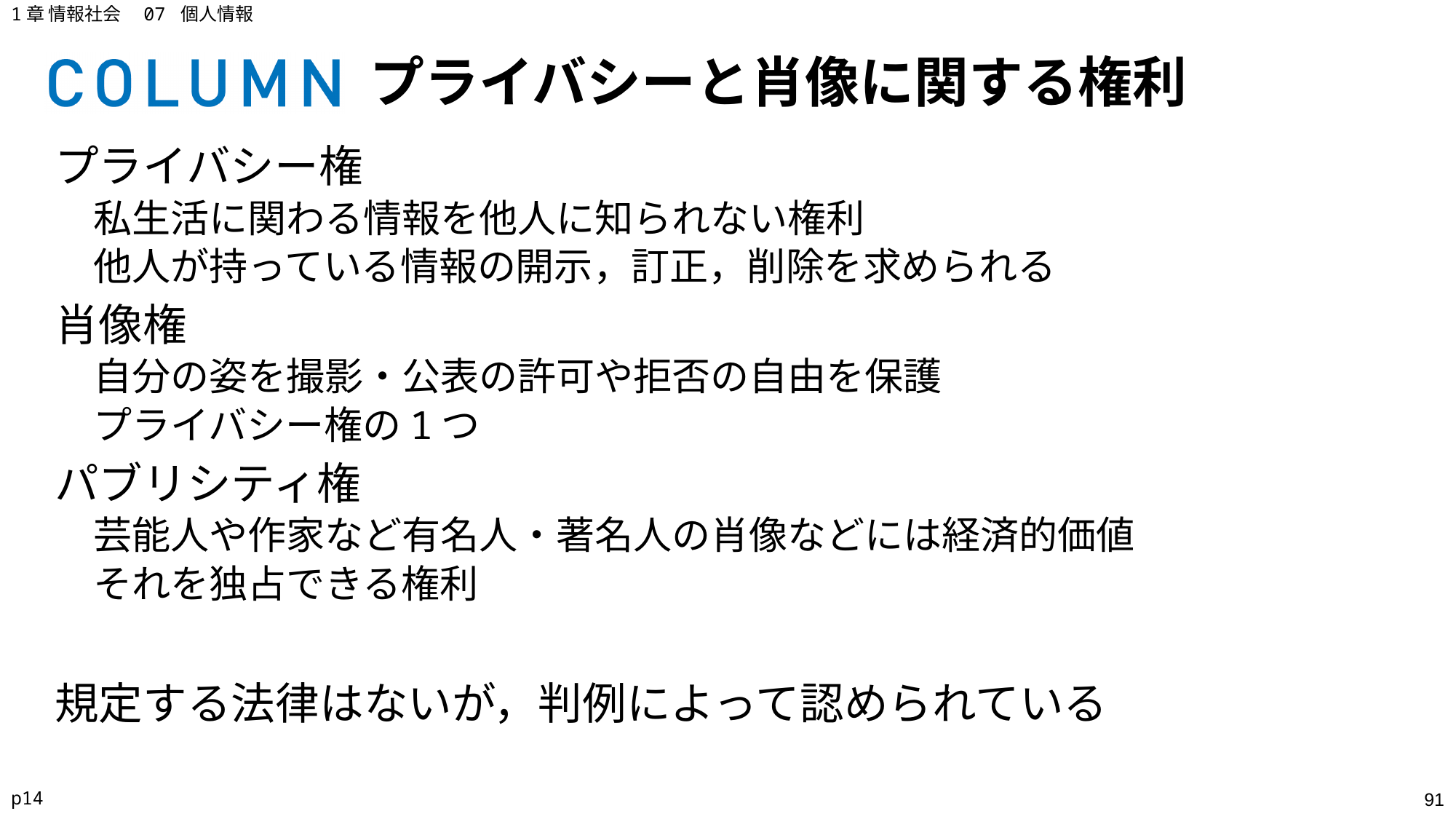

1章 情報社会　07 個人情報
プライバシーと肖像に関する権利
プライバシー権
私生活に関わる情報を他人に知られない権利
他人が持っている情報の開示，訂正，削除を求められる
肖像権
自分の姿を撮影・公表の許可や拒否の自由を保護
プライバシー権の1つ
パブリシティ権
芸能人や作家など有名人・著名人の肖像などには経済的価値
それを独占できる権利

規定する法律はないが，判例によって認められている

p14
91